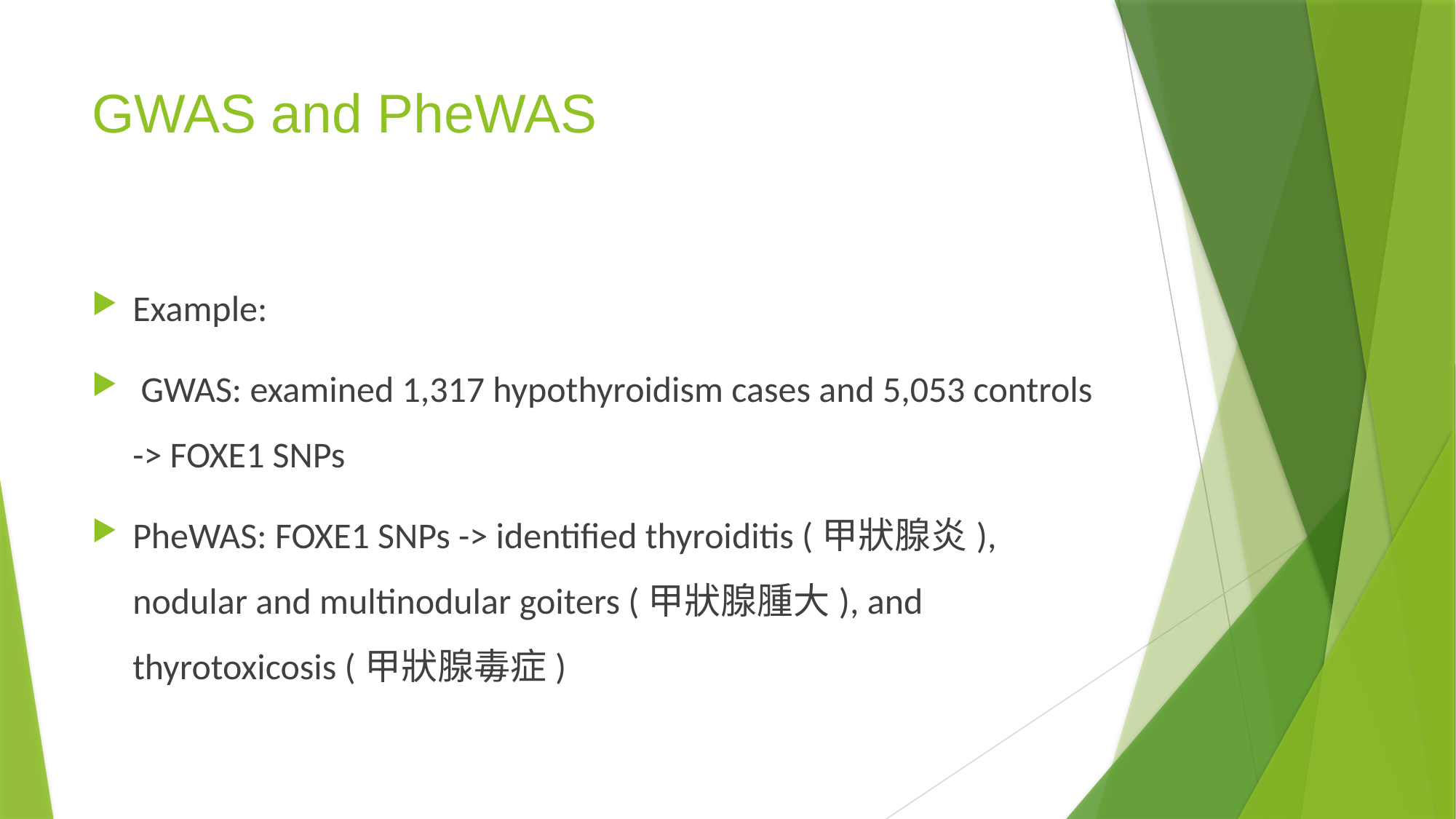

# GWAS and PheWAS
Example:
 GWAS: examined 1,317 hypothyroidism cases and 5,053 controls -> FOXE1 SNPs
PheWAS: FOXE1 SNPs -> identified thyroiditis (甲狀腺炎), nodular and multinodular goiters (甲狀腺腫大), and thyrotoxicosis (甲狀腺毒症)